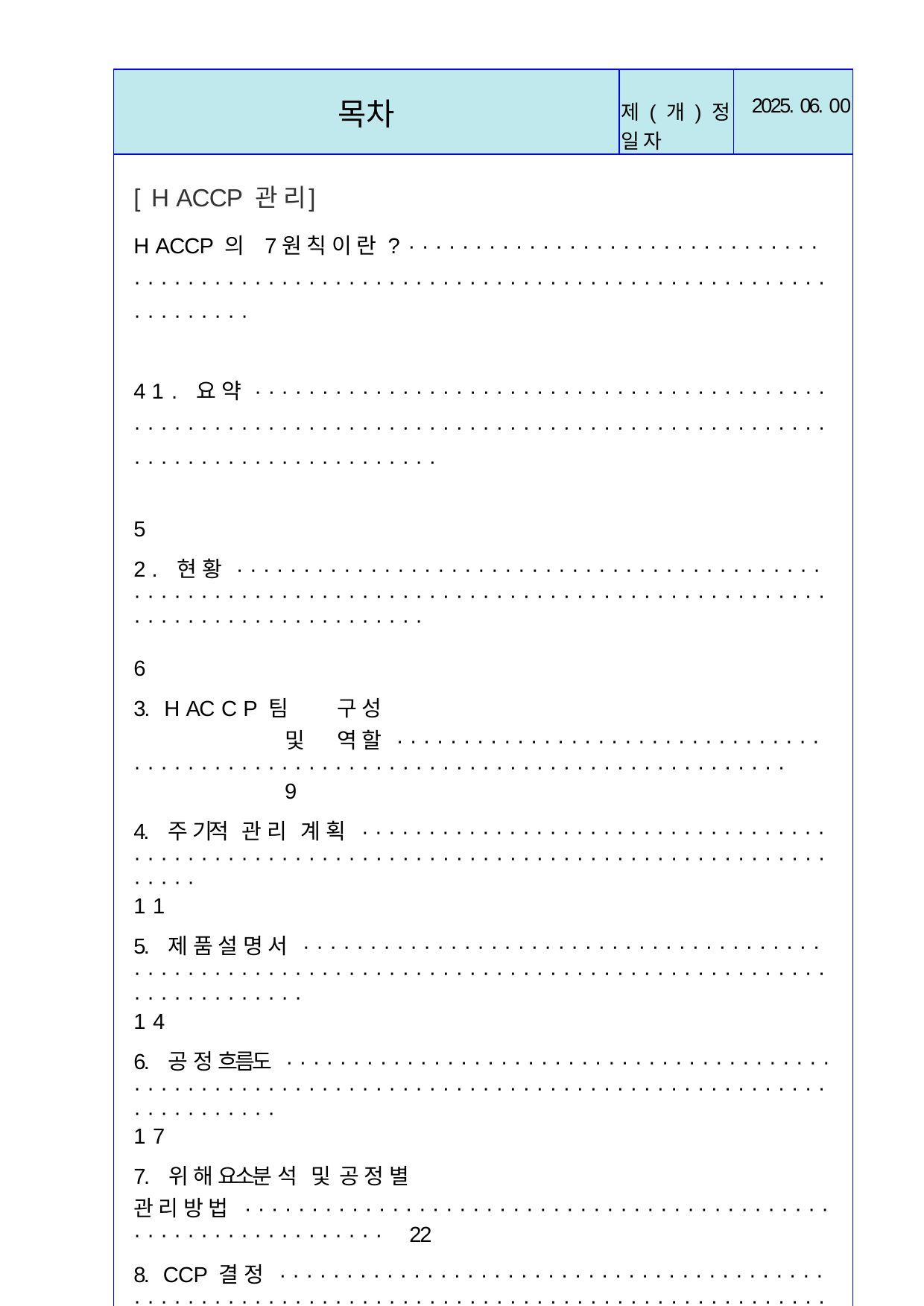

| 목차 | 제 ( 개 ) 정 일 자 | 2025. 06. 00 |
| --- | --- | --- |
| [ H ACCP 관 리 ] H ACCP 의 7원 칙 이 란 ? · · · · · · · · · · · · · · · · · · · · · · · · · · · · · · · · · · · · · · · · · · · · · · · · · · · · · · · · · · · · · · · · · · · · · · · · · · · · · · · · · · · · · · · · · · · · 4 1 . 요 약 · · · · · · · · · · · · · · · · · · · · · · · · · · · · · · · · · · · · · · · · · · · · · · · · · · · · · · · · · · · · · · · · · · · · · · · · · · · · · · · · · · · · · · · · · · · · · · · · · · · · · · · · · · · · · · · · · · · · · · 5 2 . 현 황 · · · · · · · · · · · · · · · · · · · · · · · · · · · · · · · · · · · · · · · · · · · · · · · · · · · · · · · · · · · · · · · · · · · · · · · · · · · · · · · · · · · · · · · · · · · · · · · · · · · · · · · · · · · · · · · · · · · · · · 6 3. H AC C P 팀 구 성 및 역 할 · · · · · · · · · · · · · · · · · · · · · · · · · · · · · · · · · · · · · · · · · · · · · · · · · · · · · · · · · · · · · · · · · · · · · · · · · · · · · · · · · 9 4. 주 기적 관 리 계 획 · · · · · · · · · · · · · · · · · · · · · · · · · · · · · · · · · · · · · · · · · · · · · · · · · · · · · · · · · · · · · · · · · · · · · · · · · · · · · · · · · · · · · · · · · · · · 1 1 5. 제 품 설 명 서 · · · · · · · · · · · · · · · · · · · · · · · · · · · · · · · · · · · · · · · · · · · · · · · · · · · · · · · · · · · · · · · · · · · · · · · · · · · · · · · · · · · · · · · · · · · · · · · · · · · · · · · · 1 4 6. 공 정 흐름도 · · · · · · · · · · · · · · · · · · · · · · · · · · · · · · · · · · · · · · · · · · · · · · · · · · · · · · · · · · · · · · · · · · · · · · · · · · · · · · · · · · · · · · · · · · · · · · · · · · · · · · · · 1 7 7. 위 해 요소분 석 및 공 정 별 관 리 방 법 · · · · · · · · · · · · · · · · · · · · · · · · · · · · · · · · · · · · · · · · · · · · · · · · · · · · · · · · · · · · · · · 22 8. CCP 결 정 · · · · · · · · · · · · · · · · · · · · · · · · · · · · · · · · · · · · · · · · · · · · · · · · · · · · · · · · · · · · · · · · · · · · · · · · · · · · · · · · · · · · · · · · · · · · · · · · · · · · · · · · · · · · 43 9. 한 계 기 준 설정 · · · · · · · · · · · · · · · · · · · · · · · · · · · · · · · · · · · · · · · · · · · · · · · · · · · · · · · · · · · · · · · · · · · · · · · · · · · · · · · · · · · · · · · · · · · · · · · · · · 50 1 0. 중요 관 리 점 ( CCP ) 및 기 준 이탈 시 조 치 · · · · · · · · · · · · · · · · · · · · · · · · · · · · · · · · · · · · · · · · · · · · · · · · · · 62 1 1 . 검 증 · · · · · · · · · · · · · · · · · · · · · · · · · · · · · · · · · · · · · · · · · · · · · · · · · · · · · · · · · · · · · · · · · · · · · · · · · · · · · · · · · · · · · · · · · · · · · · · · · · · · · · · · · · · · · · · · · · 64 1 2. 교육 · 훈 련 · · · · · · · · · · · · · · · · · · · · · · · · · · · · · · · · · · · · · · · · · · · · · · · · · · · · · · · · · · · · · · · · · · · · · · · · · · · · · · · · · · · · · · · · · · · · · · · · · · · · · · · · 70 [ 선 행 요 건 관 리 ] 1 . 제 조 공 정 위 생 관 리 · · · · · · · · · · · · · · · · · · · · · · · · · · · · · · · · · · · · · · · · · · · · · · · · · · · · · · · · · · · · · · · · · · · · · · · · · · · · · · · · · · · · · · · · 71 2 . 일 반 위 생 관 리 · · · · · · · · · · · · · · · · · · · · · · · · · · · · · · · · · · · · · · · · · · · · · · · · · · · · · · · · · · · · · · · · · · · · · · · · · · · · · · · · · · · · · · · · · · · · · · · · · 81 3. 위 해 요 소 및 예 방 · 제 거 방 법 · · · · · · · · · · · · · · · · · · · · · · · · · · · · · · · · · · · · · · · · · · · · · · · · · · · · · · · · · · · · · · · · · · · · · · · · 94 [ 기 록 ( 점 검 표 ) ] 중 요 관 리 점 ( C C P ) 점 검 표 · · · · · · · · · · · · · · · · · · · · · · · · · · · · · · · · · · · · · · · · · · · · · · · · · · · · · · · · · · · · · · · · · · · · · · · · · · · · · · · · 96 중 요 관 리 점 ( C C P ) 검 증 점 검 표 · · · · · · · · · · · · · · · · · · · · · · · · · · · · · · · · · · · · · · · · · · · · · · · · · · · · · · · · · · · · · · · · · · · · · · 98 일 반 위 생 관 리 및 공 정 점 검 표 · · · · · · · · · · · · · · · · · · · · · · · · · · · · · · · · · · · · · · · · · · · · · · · · · · · · · · · · · · · · · · · · · · · · · · · · · 99 점 검 표 및 일 지 · · · · · · · · · · · · · · · · · · · · · · · · · · · · · · · · · · · · · · · · · · · · · · · · · · · · · · · · · · · · · · · · · · · · · · · · · · · · · · · · · · · · · · · · · · · · · · · · · 1 00 |  |  |